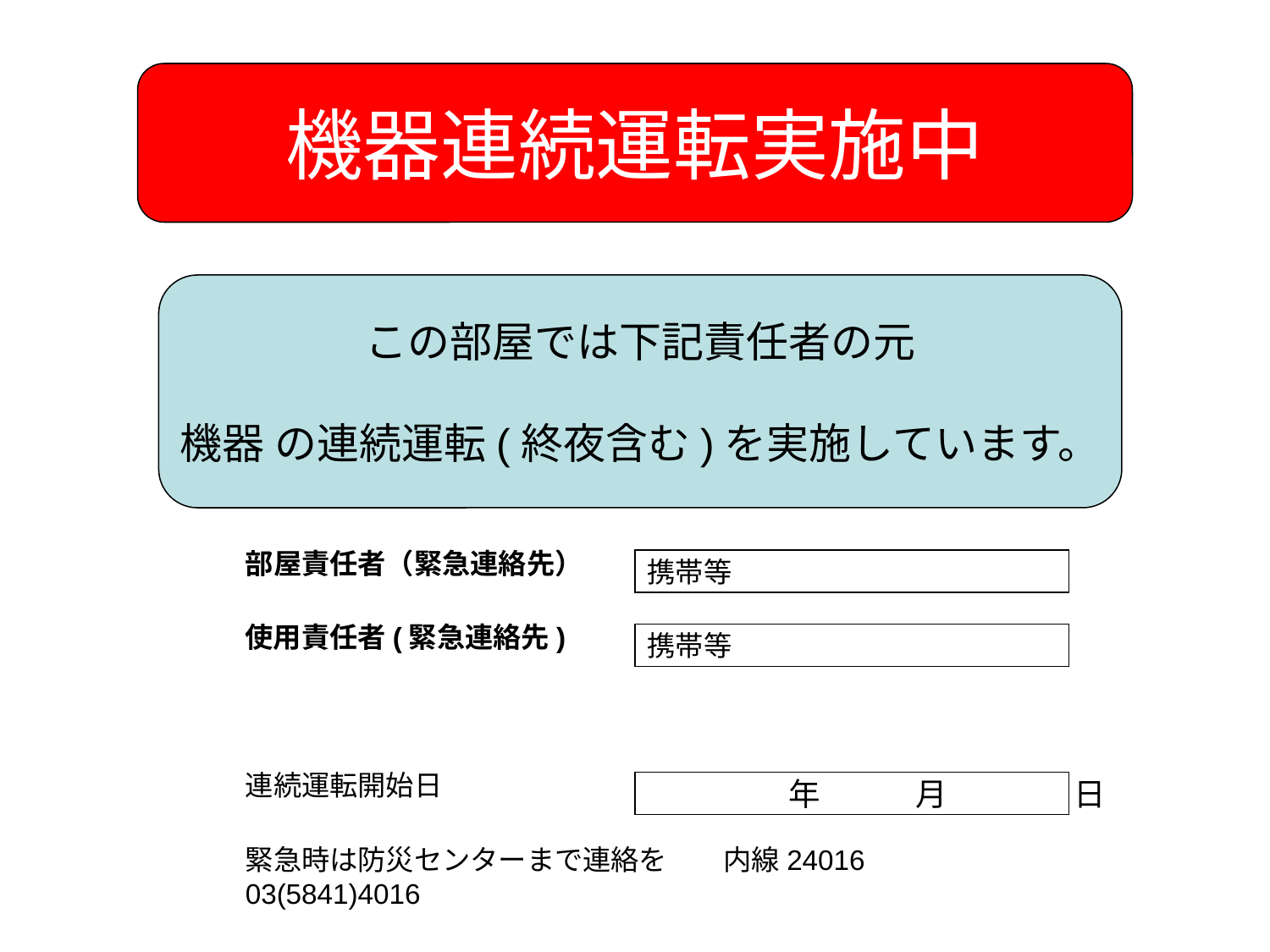

機器連続運転実施中
この部屋では下記責任者の元

機器 の連続運転(終夜含む)を実施しています。
部屋責任者（緊急連絡先）
携帯等
使用責任者(緊急連絡先)
携帯等

連続運転開始日
　　　　　　年　　　月　　　　日
緊急時は防災センターまで連絡を　　内線24016　　03(5841)4016